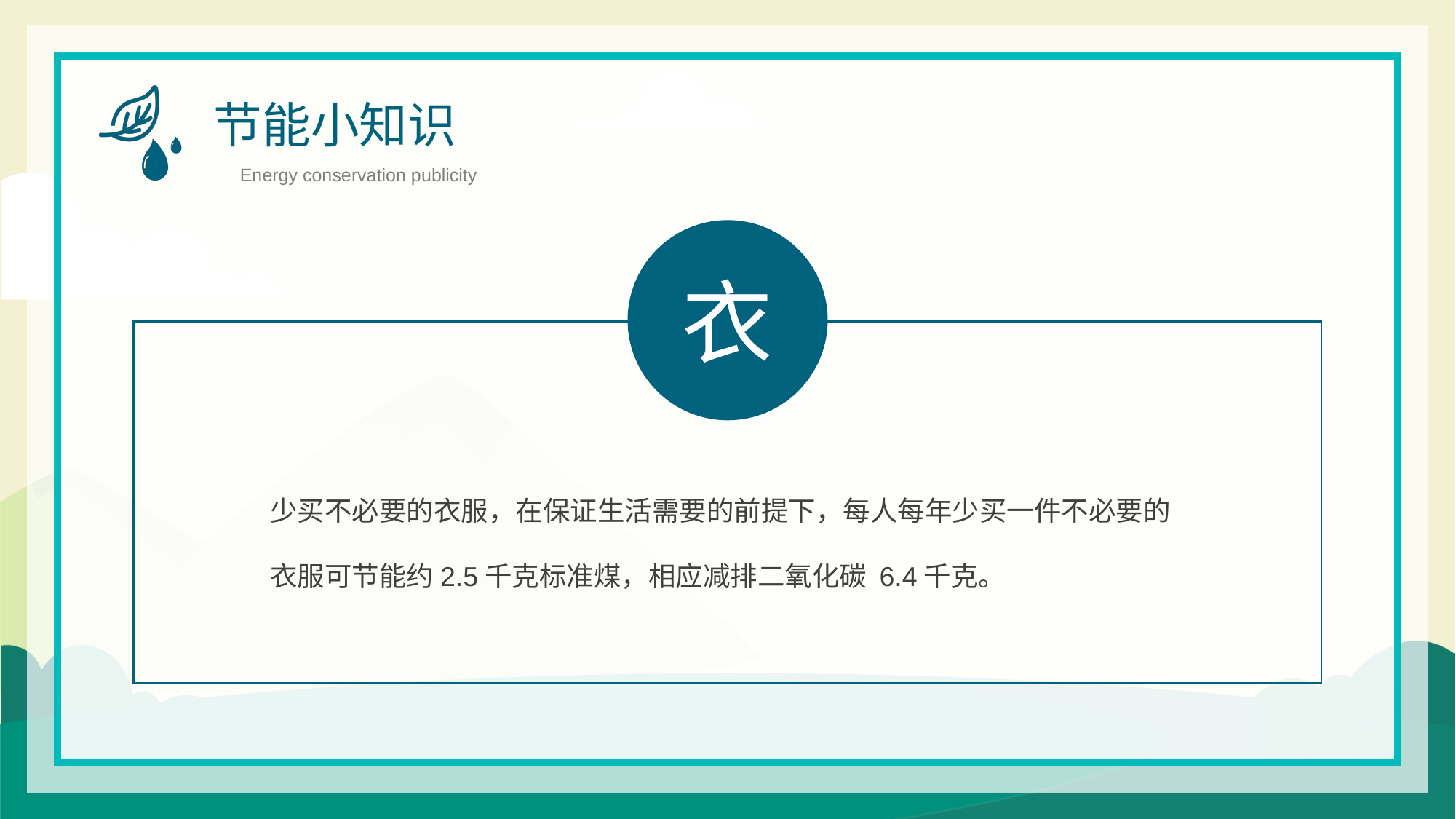

节能小知识
Energy conservation publicity
衣

少买不必要的衣服，在保证生活需要的前提下，每人每年少买一件不必要的衣服可节能约2.5千克标准煤，相应减排二氧化碳 6.4千克。